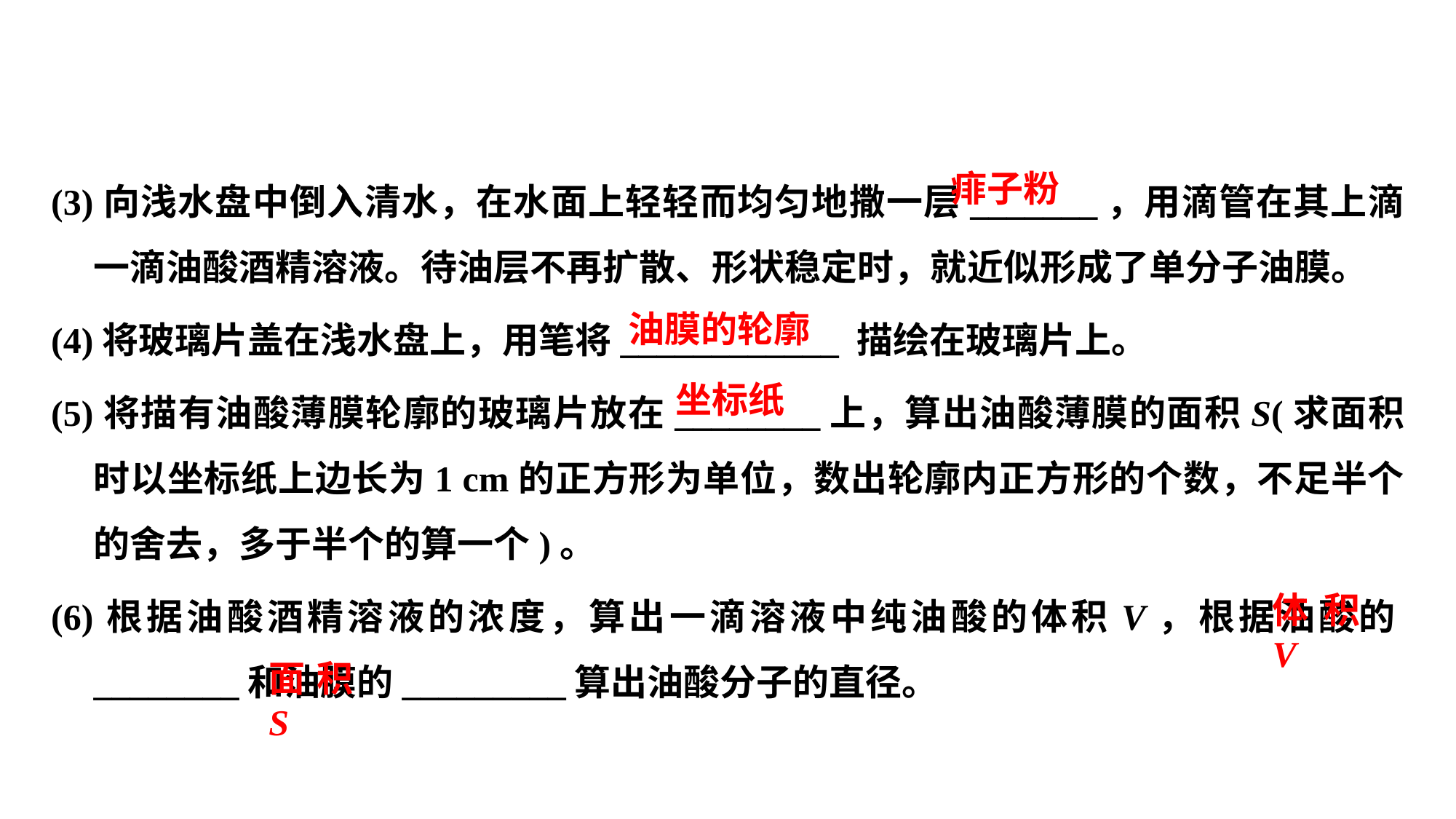

(3)向浅水盘中倒入清水，在水面上轻轻而均匀地撒一层_______，用滴管在其上滴一滴油酸酒精溶液。待油层不再扩散、形状稳定时，就近似形成了单分子油膜。
(4)将玻璃片盖在浅水盘上，用笔将____________ 描绘在玻璃片上。
(5)将描有油酸薄膜轮廓的玻璃片放在________上，算出油酸薄膜的面积S(求面积时以坐标纸上边长为1 cm的正方形为单位，数出轮廓内正方形的个数，不足半个的舍去，多于半个的算一个)。
(6)根据油酸酒精溶液的浓度，算出一滴溶液中纯油酸的体积V，根据油酸的________和油膜的_________算出油酸分子的直径。
痱子粉
油膜的轮廓
坐标纸
体积V
面积S